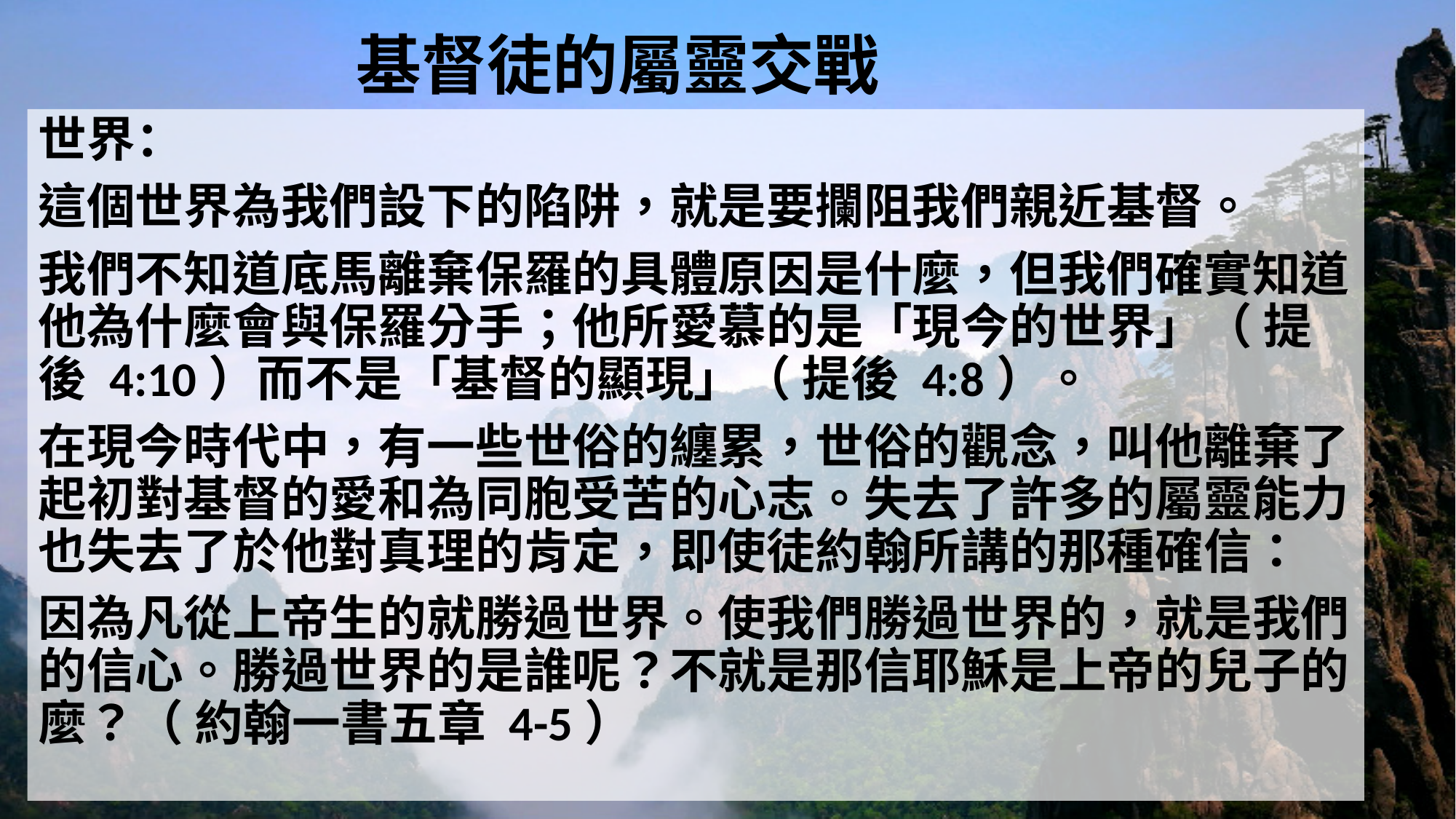

# 基督徒的屬靈交戰
世界：
這個世界為我們設下的陷阱，就是要攔阻我們親近基督。
我們不知道底馬離棄保羅的具體原因是什麼，但我們確實知道他為什麼會與保羅分手；他所愛慕的是「現今的世界」（ 提後 4:10）而不是「基督的顯現」（ 提後 4:8）。
在現今時代中，有一些世俗的纏累，世俗的觀念，叫他離棄了起初對基督的愛和為同胞受苦的心志。失去了許多的屬靈能力，也失去了於他對真理的肯定，即使徒約翰所講的那種確信：
因為凡從上帝生的就勝過世界。使我們勝過世界的，就是我們的信心。勝過世界的是誰呢？不就是那信耶穌是上帝的兒子的麼？（ 約翰一書五章 4-5）